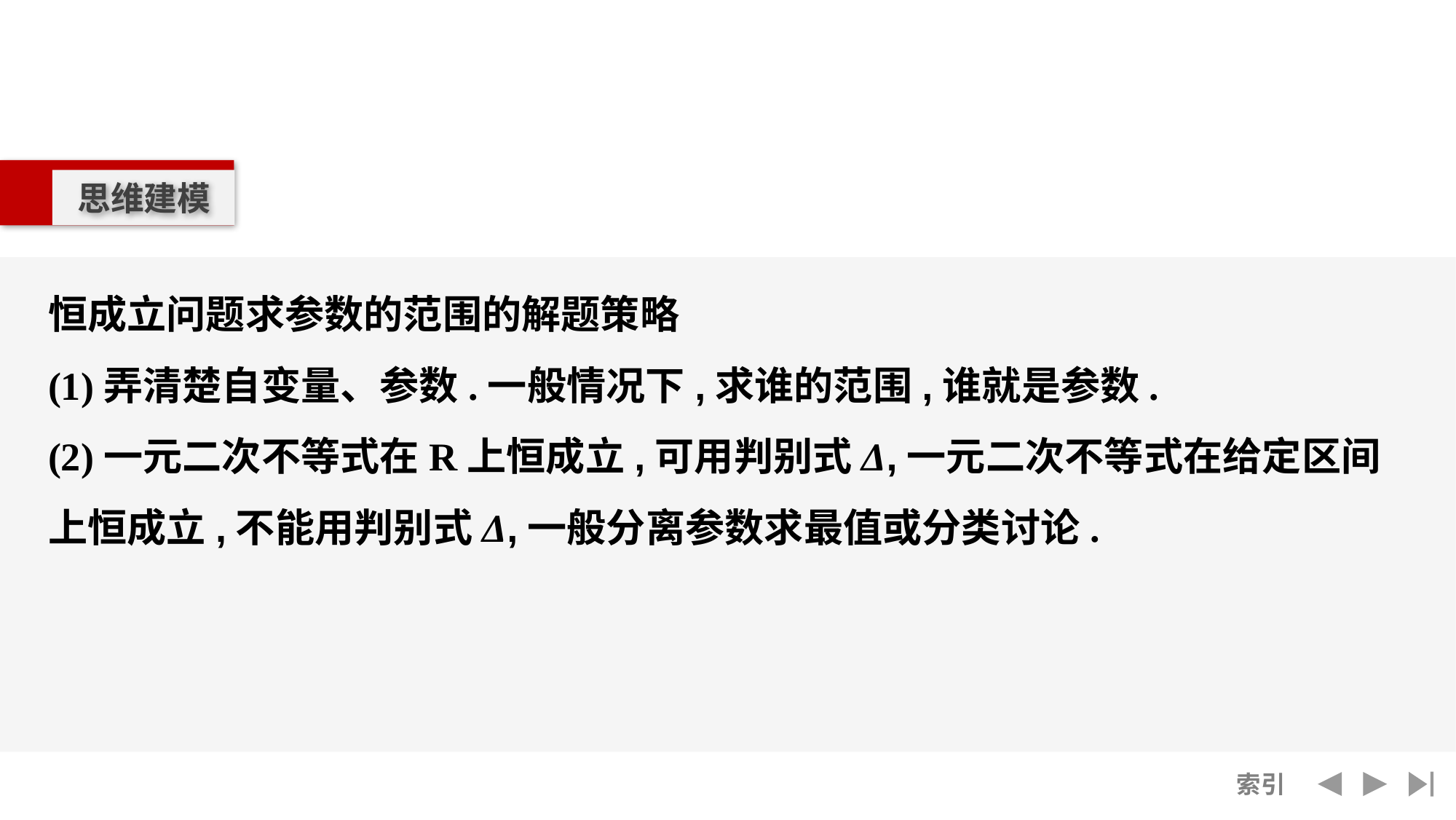

思维建模

恒成立问题求参数的范围的解题策略
(1)弄清楚自变量、参数.一般情况下,求谁的范围,谁就是参数.
(2)一元二次不等式在R上恒成立,可用判别式Δ,一元二次不等式在给定区间上恒成立,不能用判别式Δ,一般分离参数求最值或分类讨论.